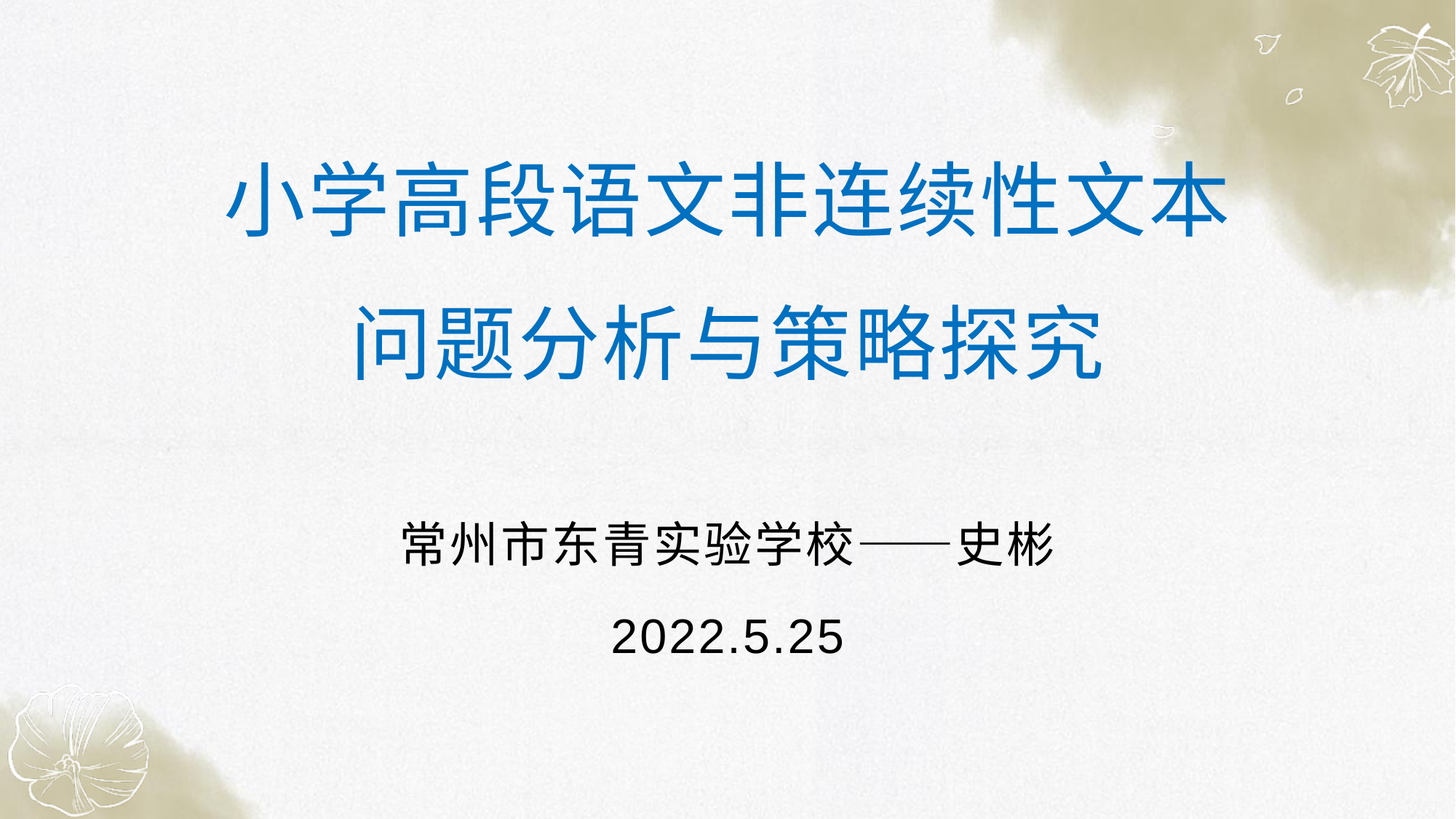

#
小学高段语文非连续性文本
问题分析与策略探究

常州市东青实验学校——史彬
2022.5.25